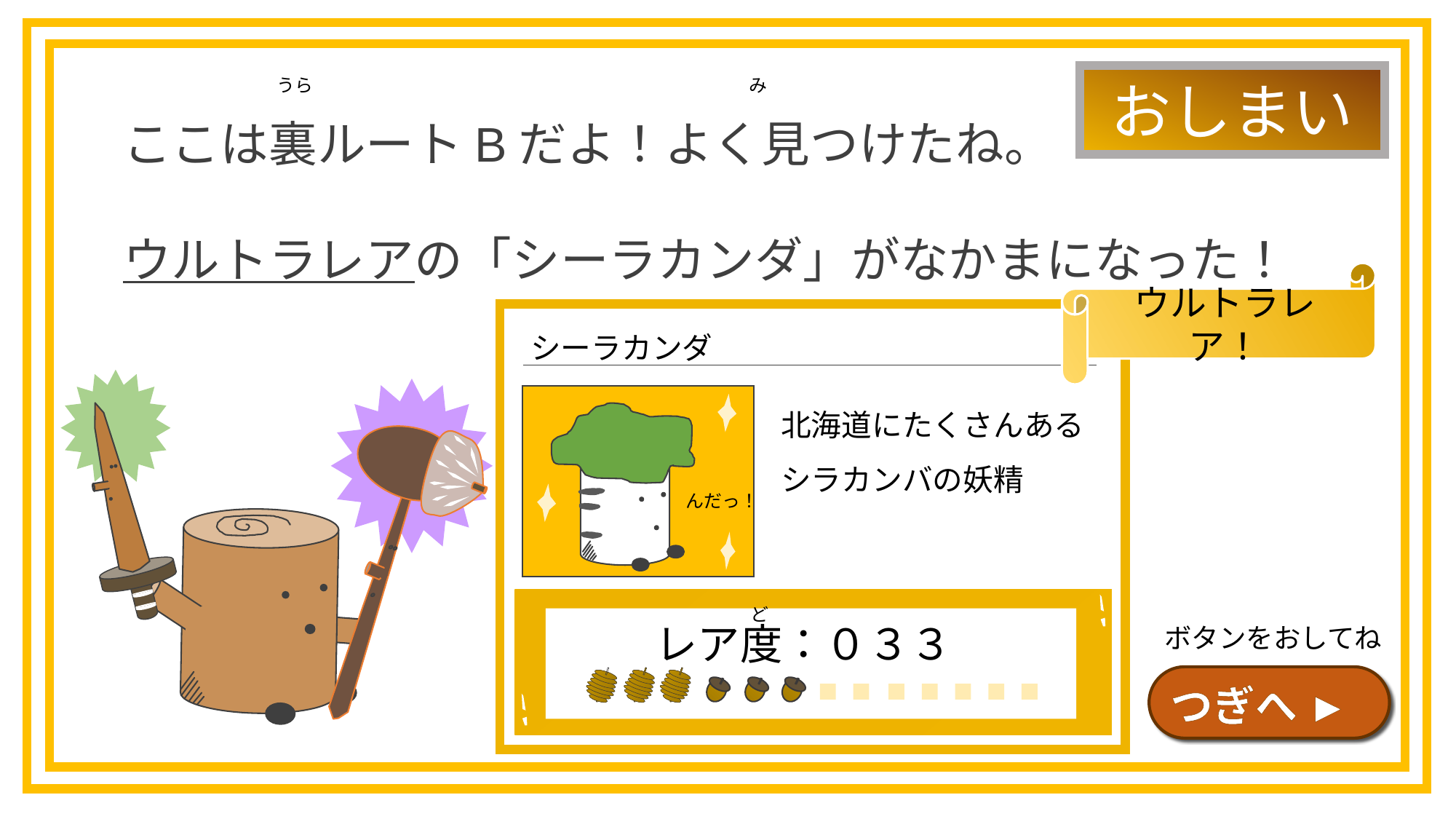

ここは裏ルートBだよ！よく見つけたね。
ウルトラレアの「シーラカンダ」がなかまになった！
おしまい
うら
み
ウルトラレア！

シーラカンダ

北海道にたくさんあるシラカンバの妖精

んだっ！

ど

レア度：０３３
ボタンをおしてね

つぎへ ►